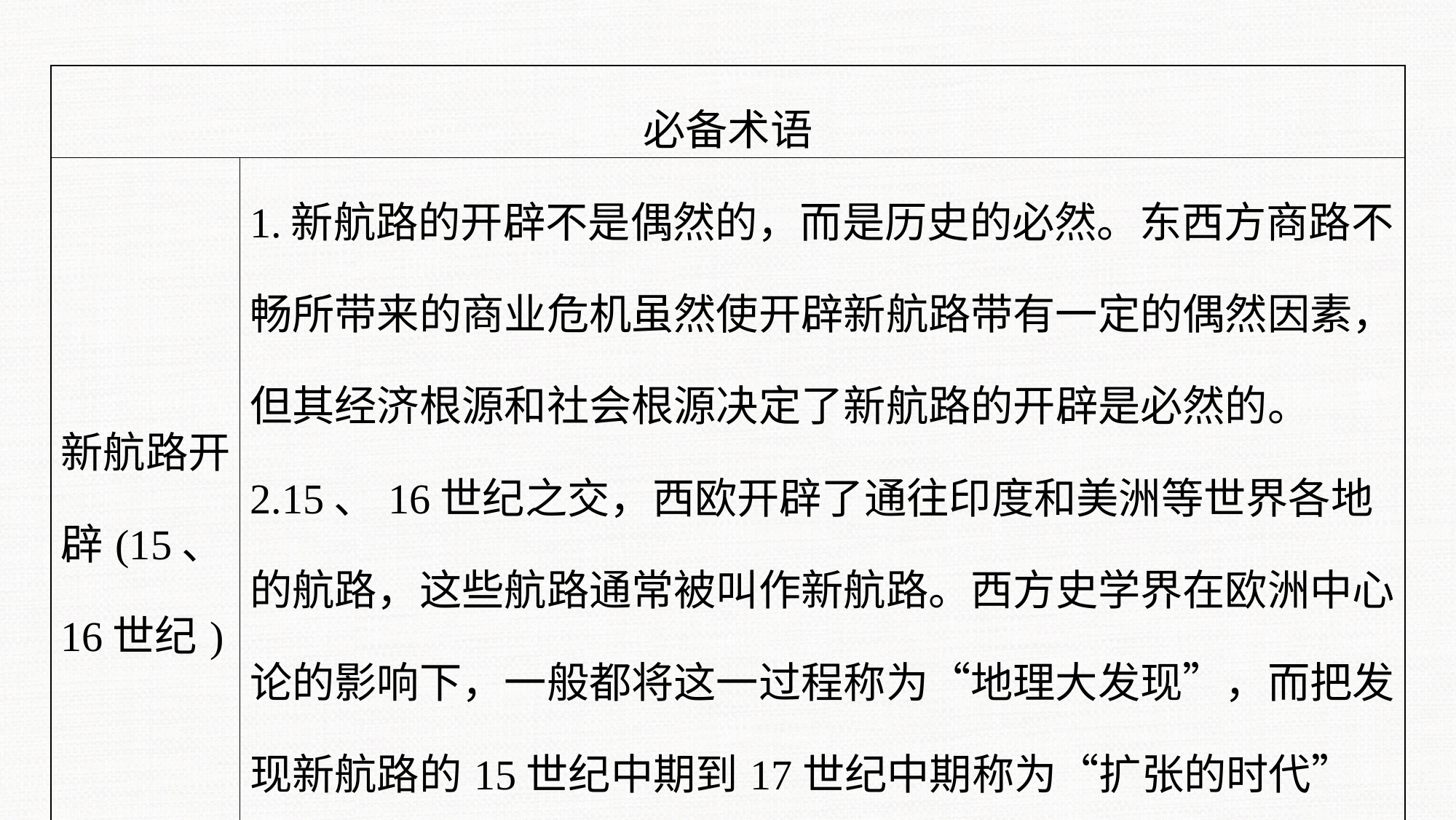

| 必备术语 |  |
| --- | --- |
| 新航路开辟(15、 16世纪) | 1.新航路的开辟不是偶然的，而是历史的必然。东西方商路不畅所带来的商业危机虽然使开辟新航路带有一定的偶然因素，但其经济根源和社会根源决定了新航路的开辟是必然的。 2.15、16世纪之交，西欧开辟了通往印度和美洲等世界各地的航路，这些航路通常被叫作新航路。西方史学界在欧洲中心论的影响下，一般都将这一过程称为“地理大发现”，而把发现新航路的15世纪中期到17世纪中期称为“扩张的时代”“发现的时代”。 |